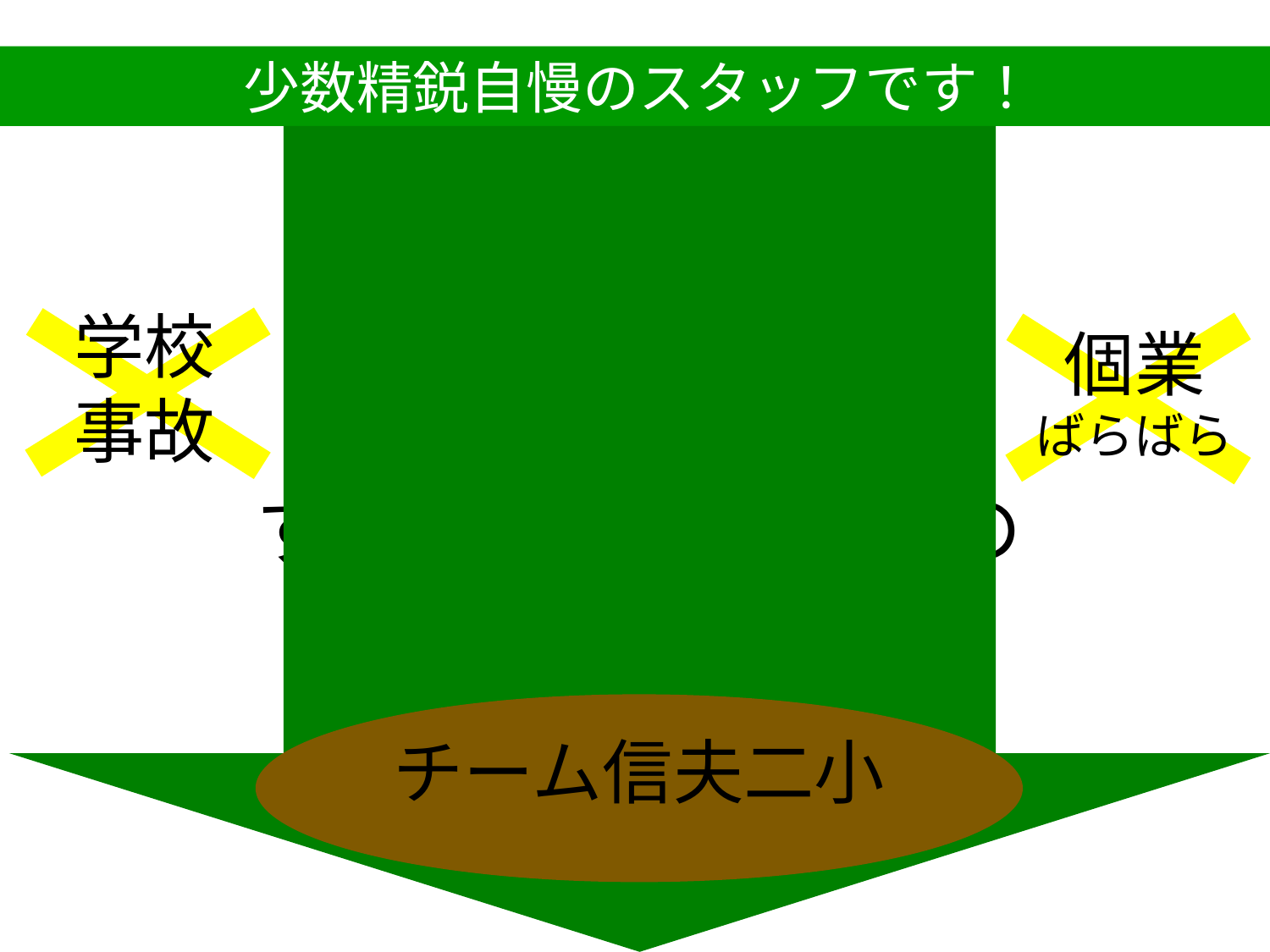

少数精鋭自慢のスタッフです！

みんなで
進んで
学校
事故

個業
ばらばら

明るく

すべては子どもたちの
健全育成のために
チーム信夫二小